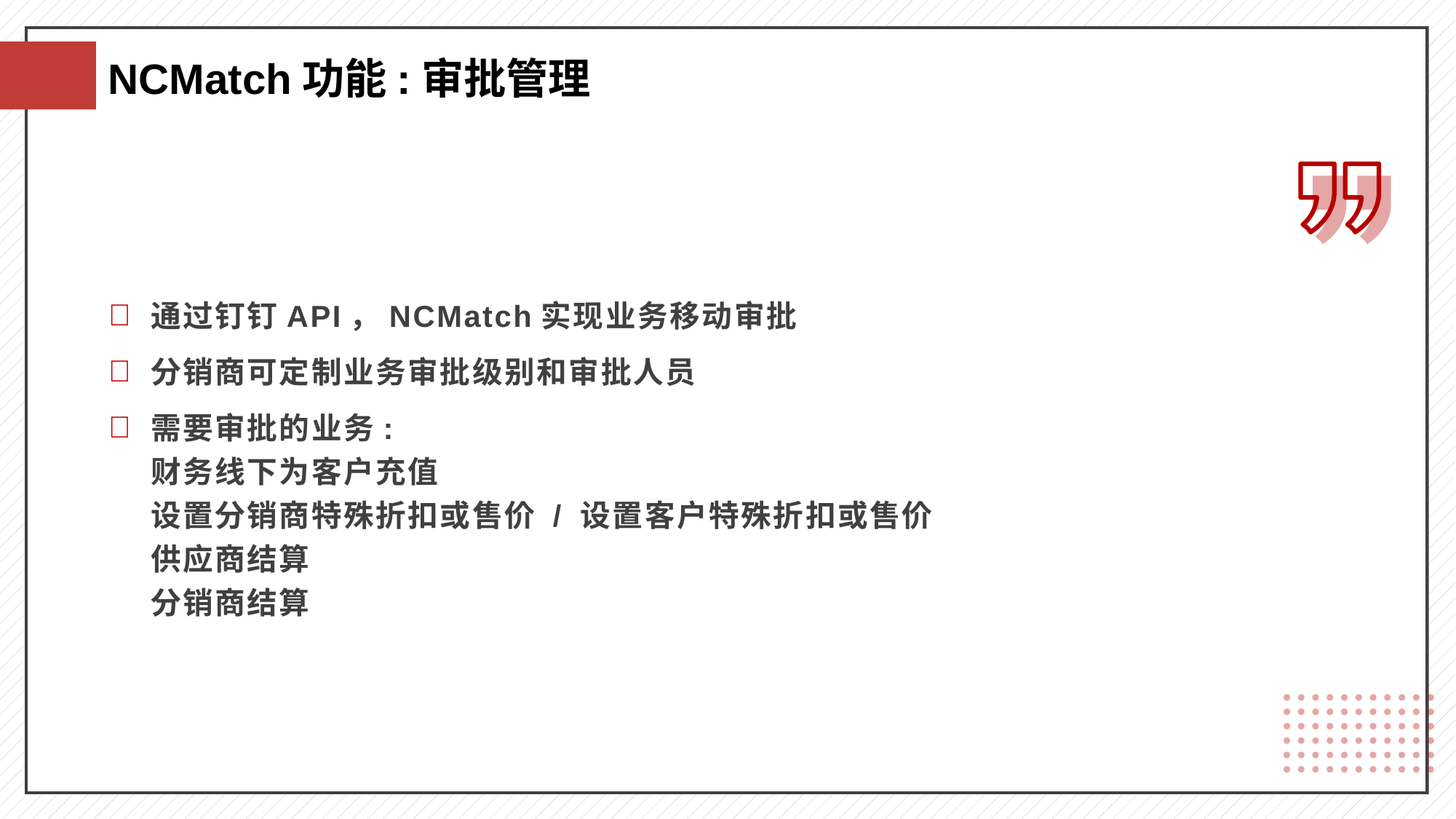

NCMatch功能:审批管理

通过钉钉API，NCMatch实现业务移动审批
分销商可定制业务审批级别和审批人员
需要审批的业务:
财务线下为客户充值
设置分销商特殊折扣或售价 / 设置客户特殊折扣或售价
供应商结算
分销商结算